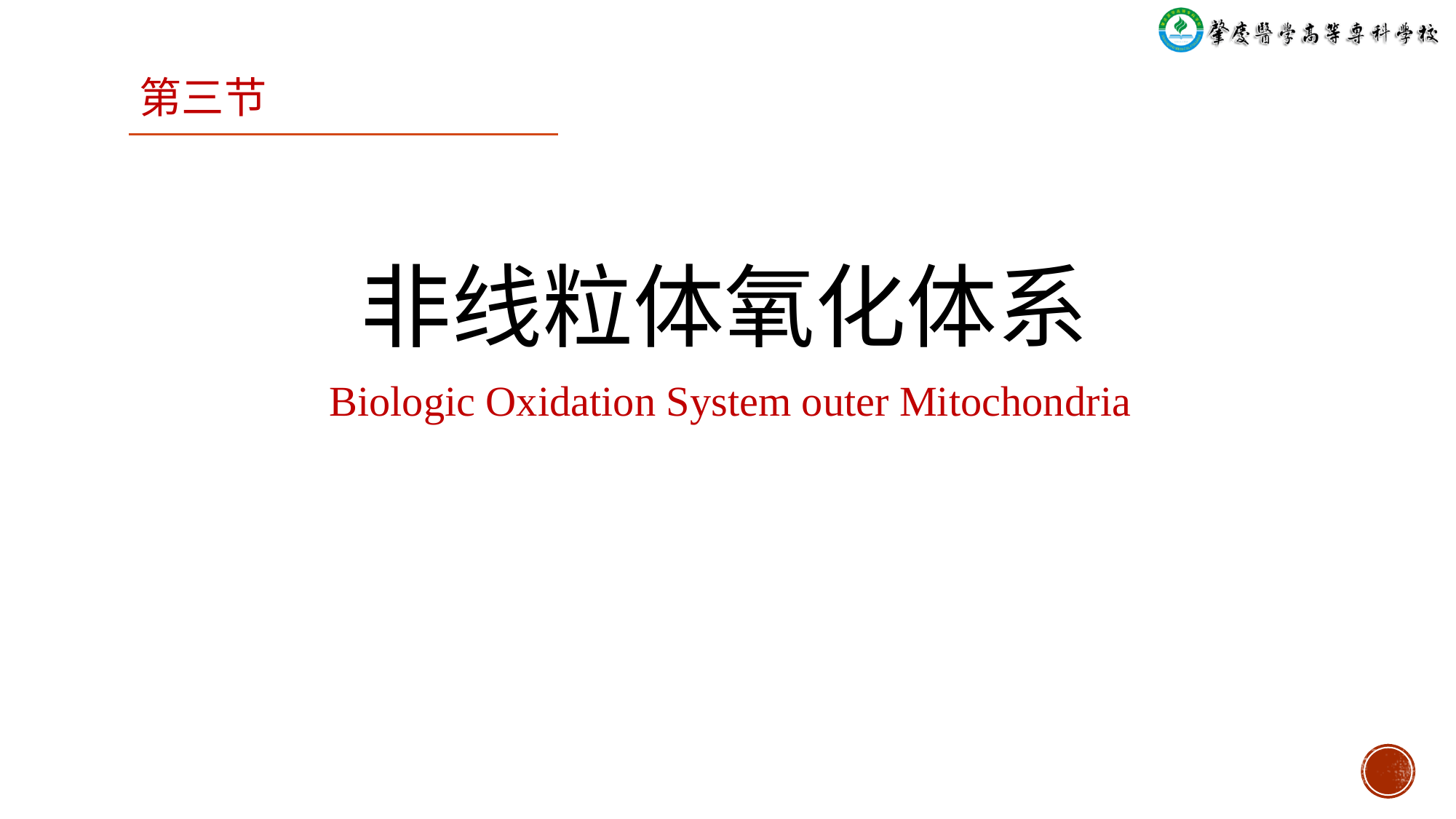

第三节
非线粒体氧化体系
 Biologic Oxidation System outer Mitochondria